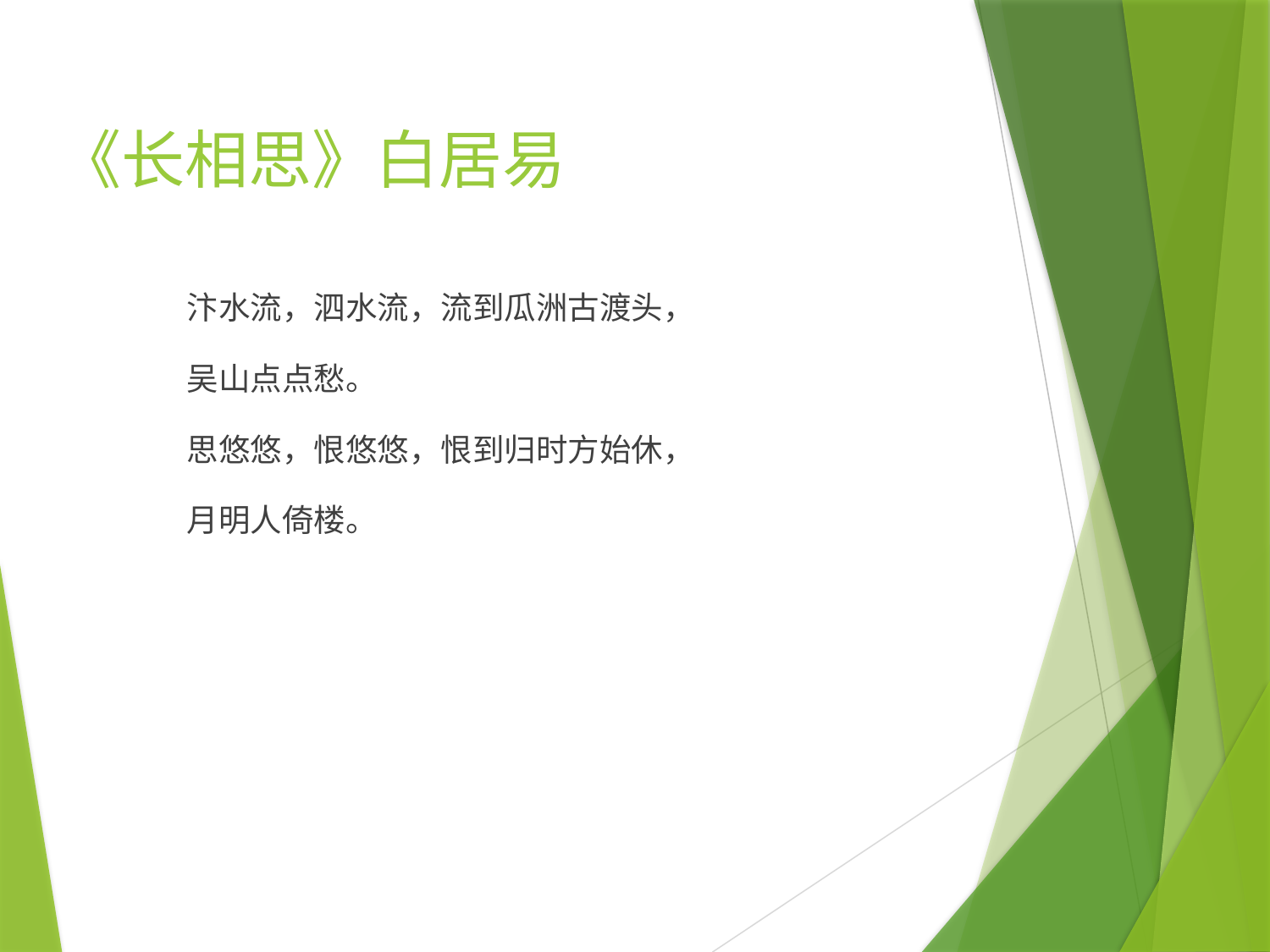

# 《长相思》白居易
   汴水流，泗水流，流到瓜洲古渡头，
   吴山点点愁。
   思悠悠，恨悠悠，恨到归时方始休，
   月明人倚楼。